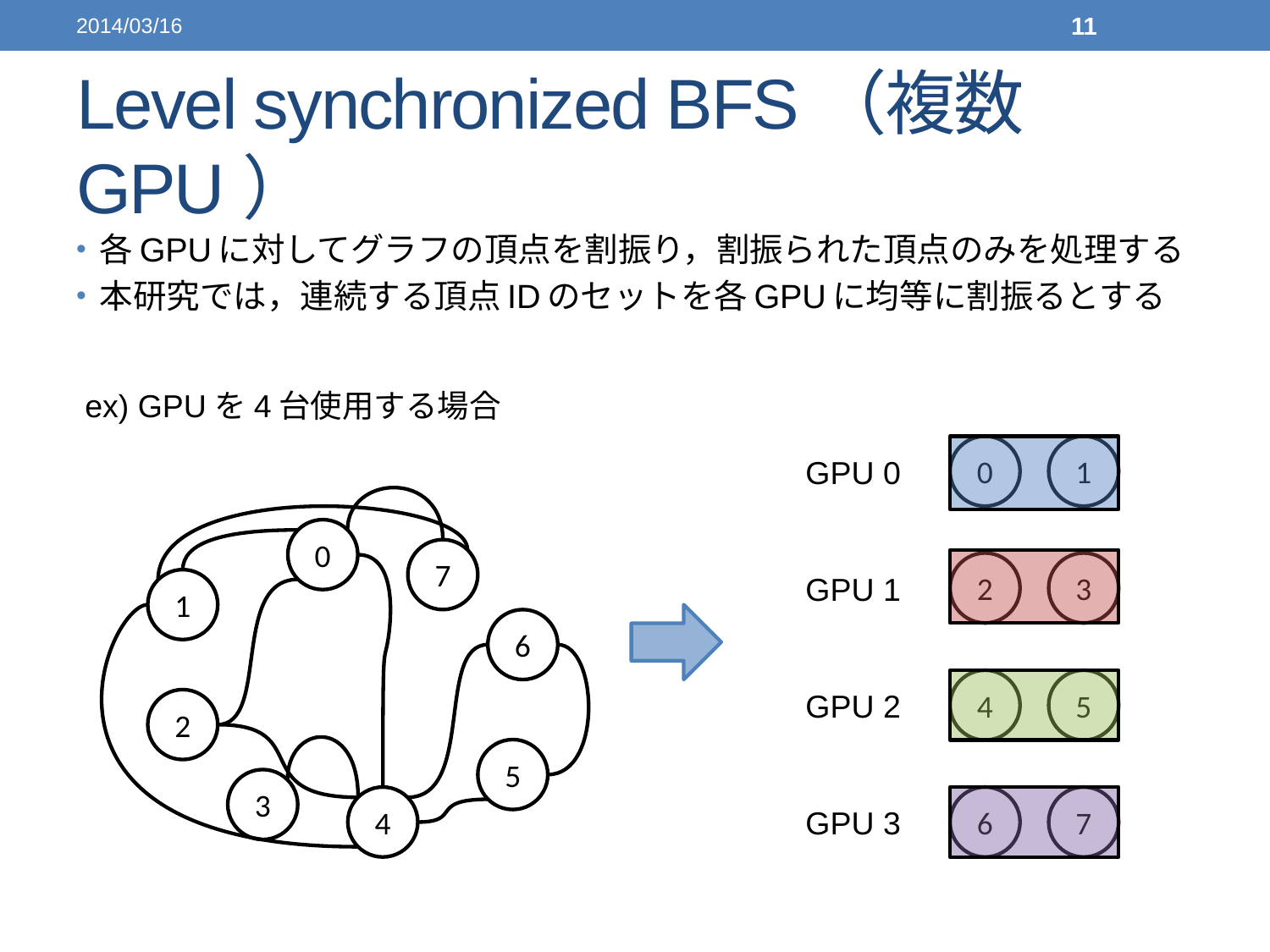

2014/03/16
11
# Level synchronized BFS（複数GPU）
各GPUに対してグラフの頂点を割振り，割振られた頂点のみを処理する
本研究では，連続する頂点IDのセットを各GPUに均等に割振るとする
ex) GPUを4台使用する場合
0
1
GPU 0

0
7
1
6
2
5
3
4

2
3
GPU 1

4
5
GPU 2

6
7
GPU 3